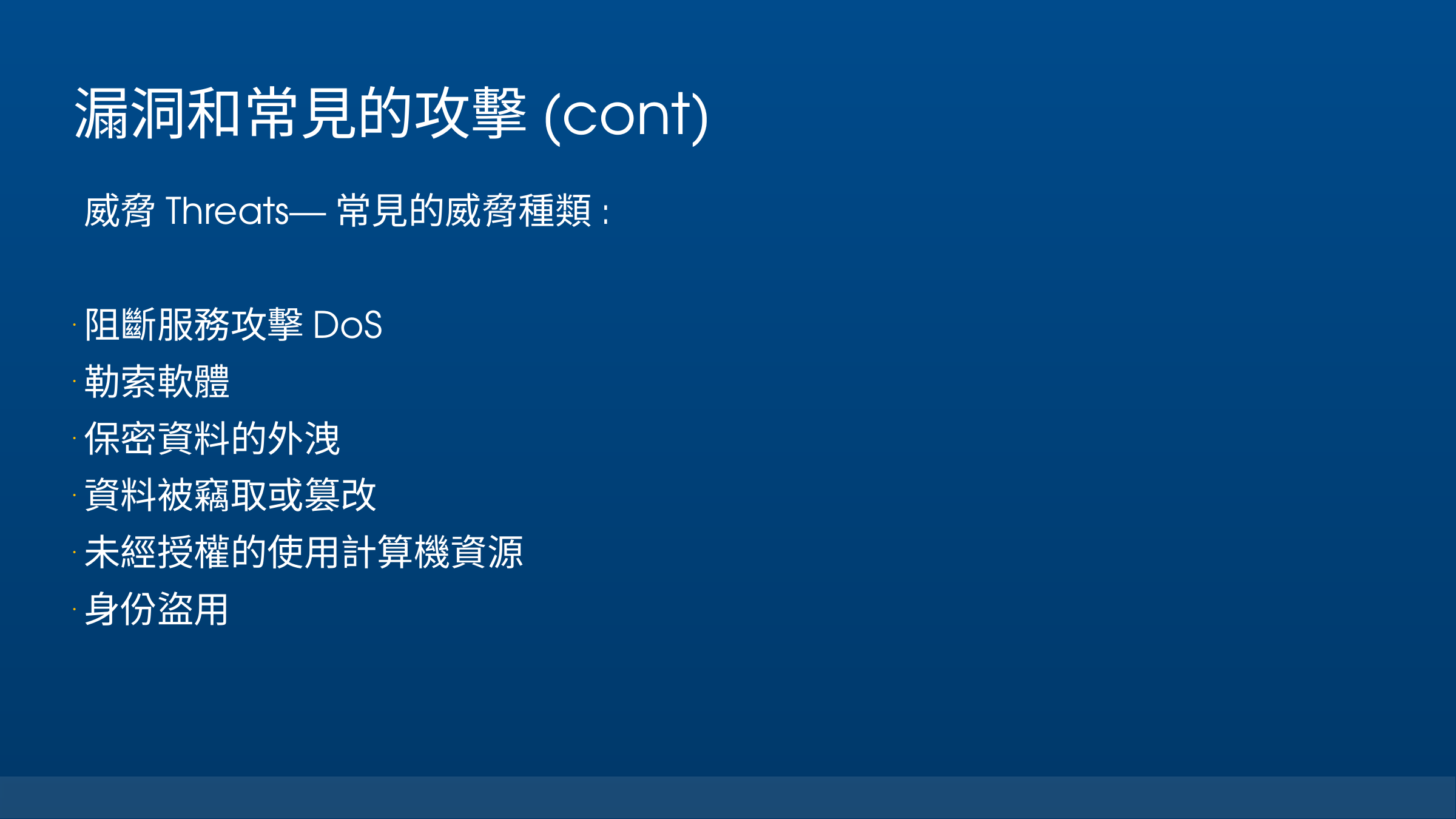

# 漏洞和常見的攻擊(cont)
威脅Threats—常見的威脅種類:

阻斷服務攻擊DoS
勒索軟體
保密資料的外洩
資料被竊取或篡改
未經授權的使用計算機資源
身份盜用